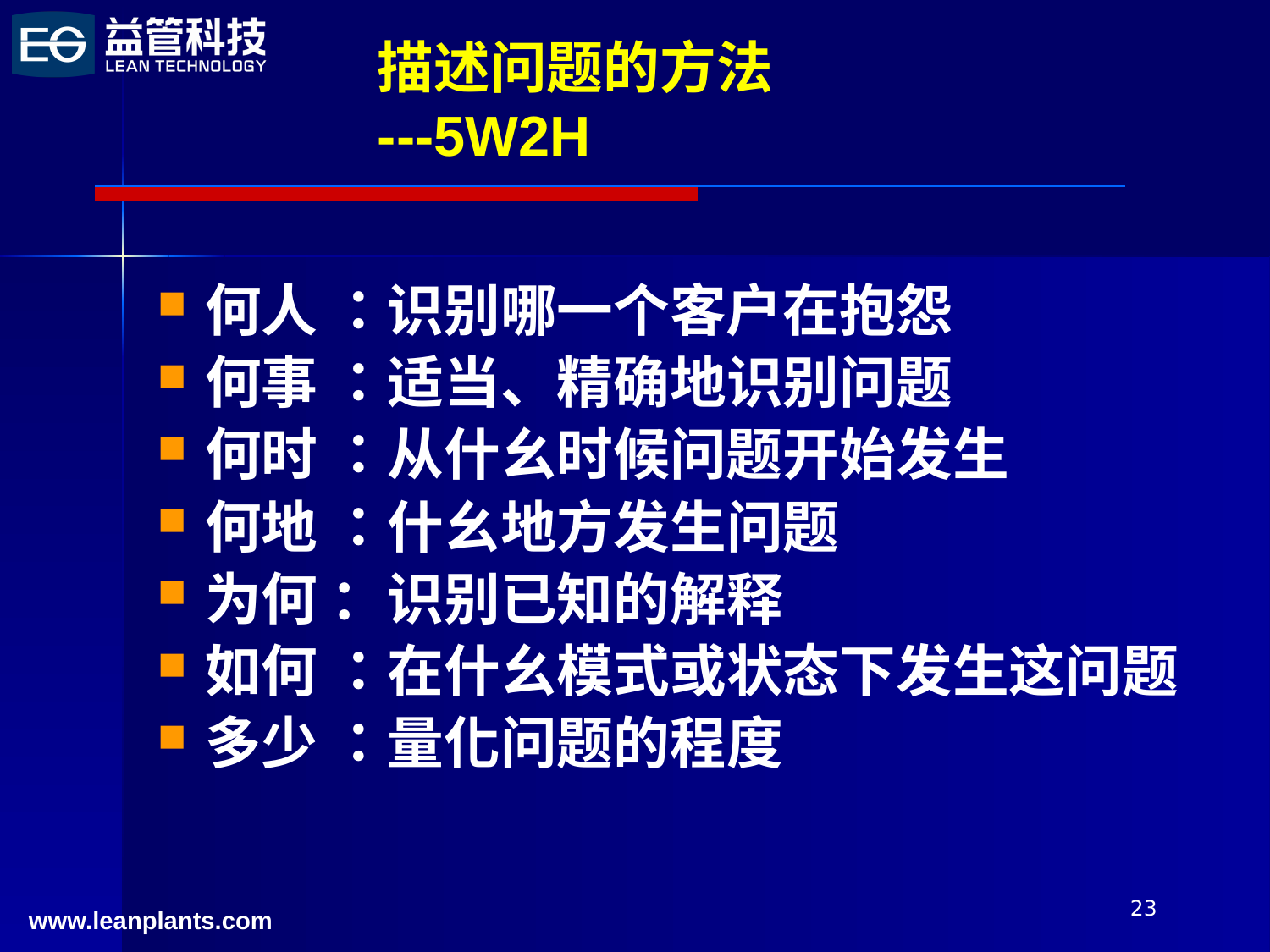

# 描述问题的方法 ---5W2H
何人 ：识别哪一个客户在抱怨
何事 ：适当、精确地识别问题
何时 ：从什幺时候问题开始发生
何地 ：什幺地方发生问题
为何 ：识别已知的解释
如何 ：在什幺模式或状态下发生这问题
多少 ：量化问题的程度
23